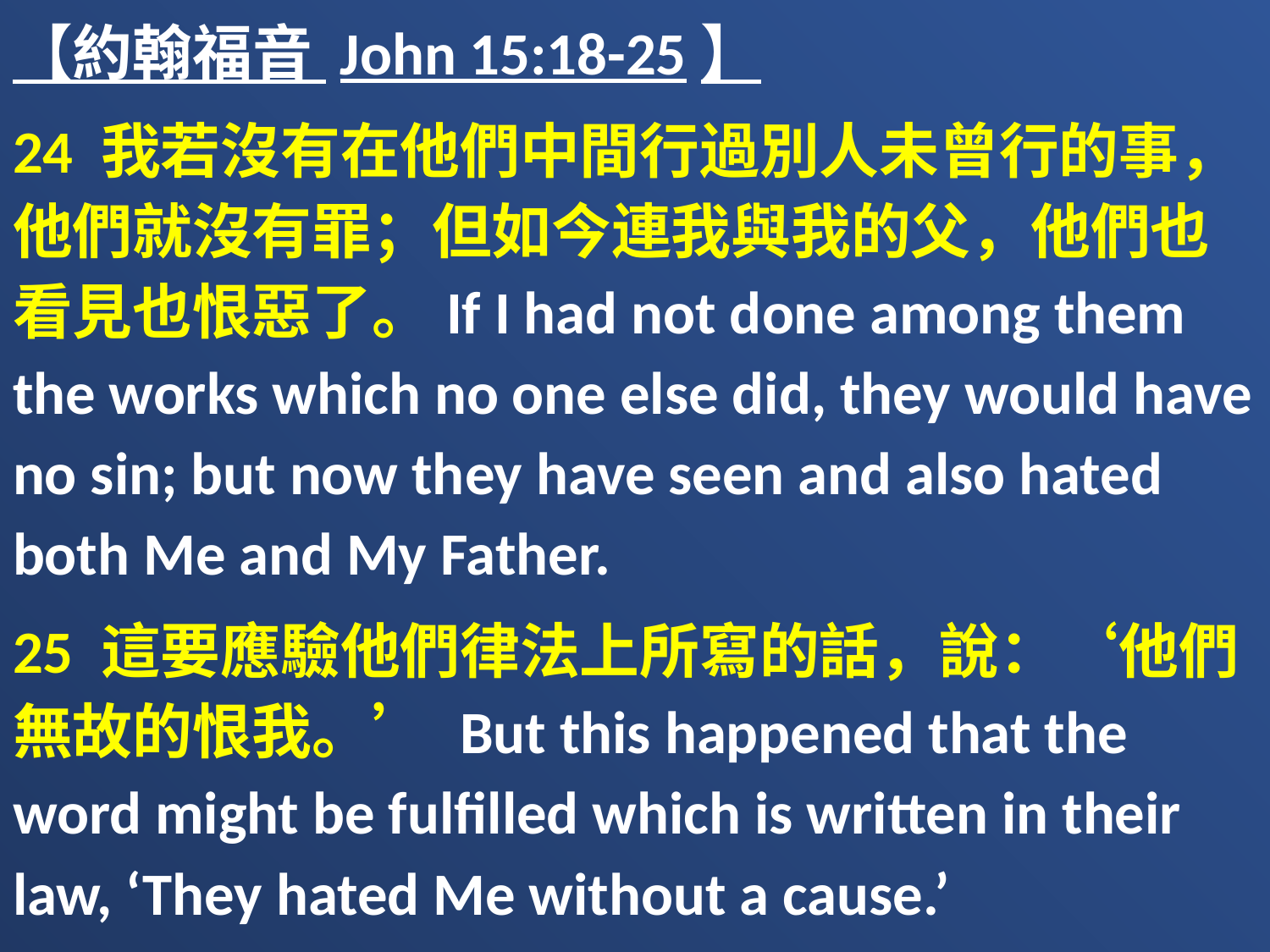

【約翰福音 John 15:18-25】
24 我若沒有在他們中間行過別人未曾行的事，他們就沒有罪；但如今連我與我的父，他們也看見也恨惡了。If I had not done among them the works which no one else did, they would have no sin; but now they have seen and also hated both Me and My Father.
25 這要應驗他們律法上所寫的話，說：‘他們無故的恨我。’ But this happened that the word might be fulfilled which is written in their law, ‘They hated Me without a cause.’